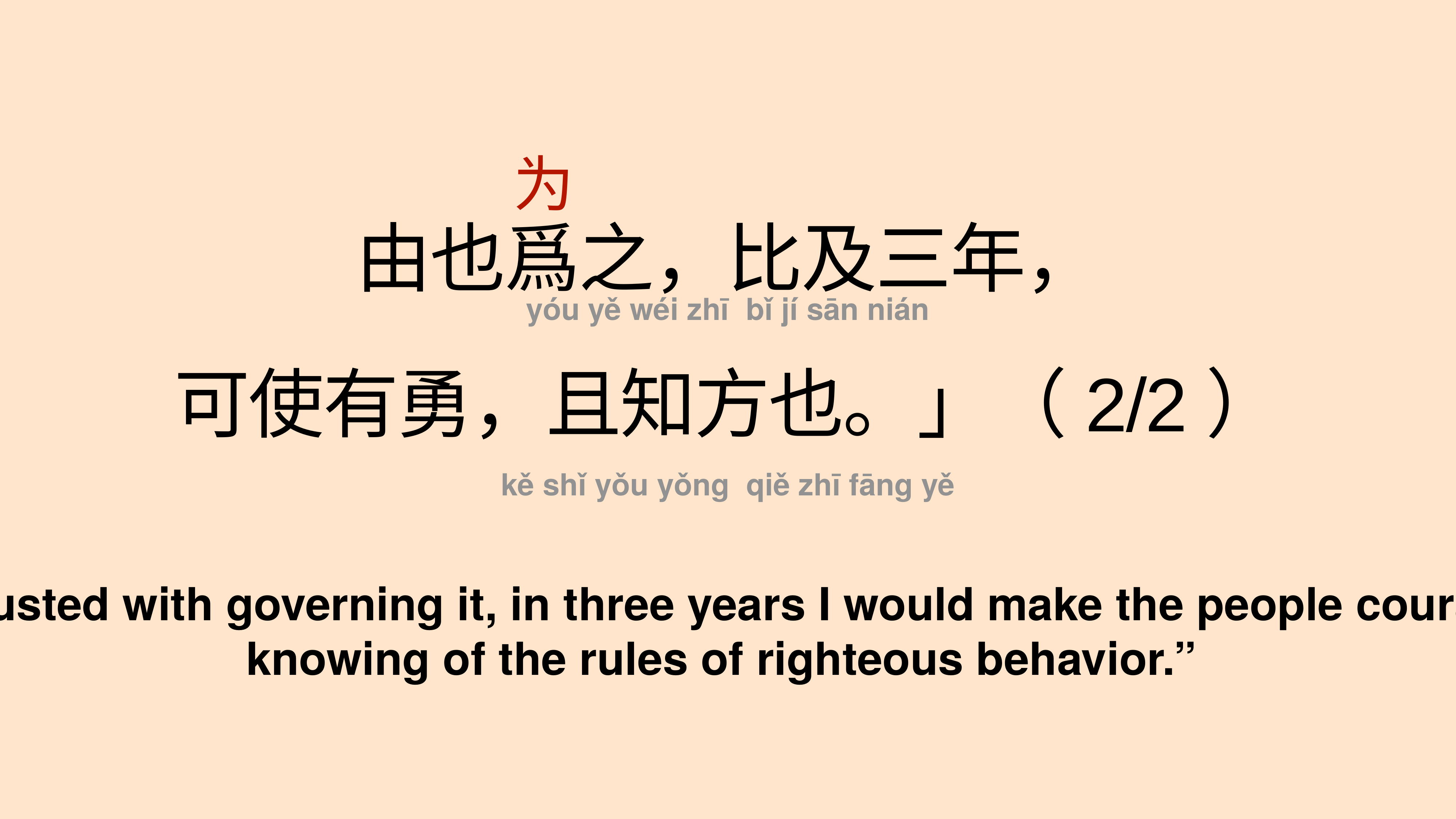

为
由也爲之，比及三年，
可使有勇，且知方也。」（2/2）
yóu yě wéi zhī  bǐ jí sān nián
kě shǐ yǒu yǒng  qiě zhī fāng yě
if I were intrusted with governing it, in three years I would make the people courageous, and knowing of the rules of righteous behavior.”